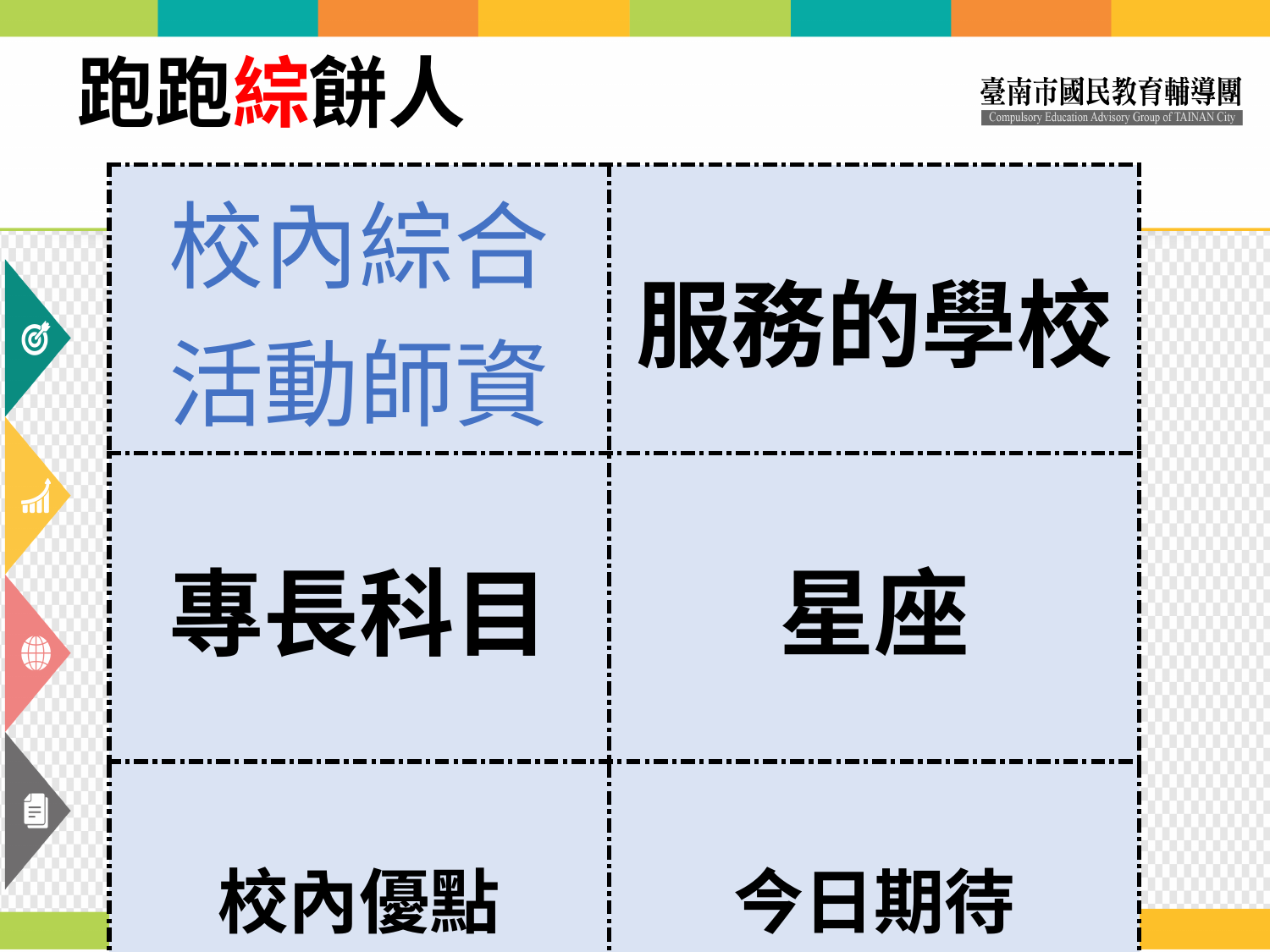

# 跑跑綜餅人
| 校內綜合活動師資 | 服務的學校 |
| --- | --- |
| 專長科目 | 星座 |
| 校內優點 | 今日期待 |